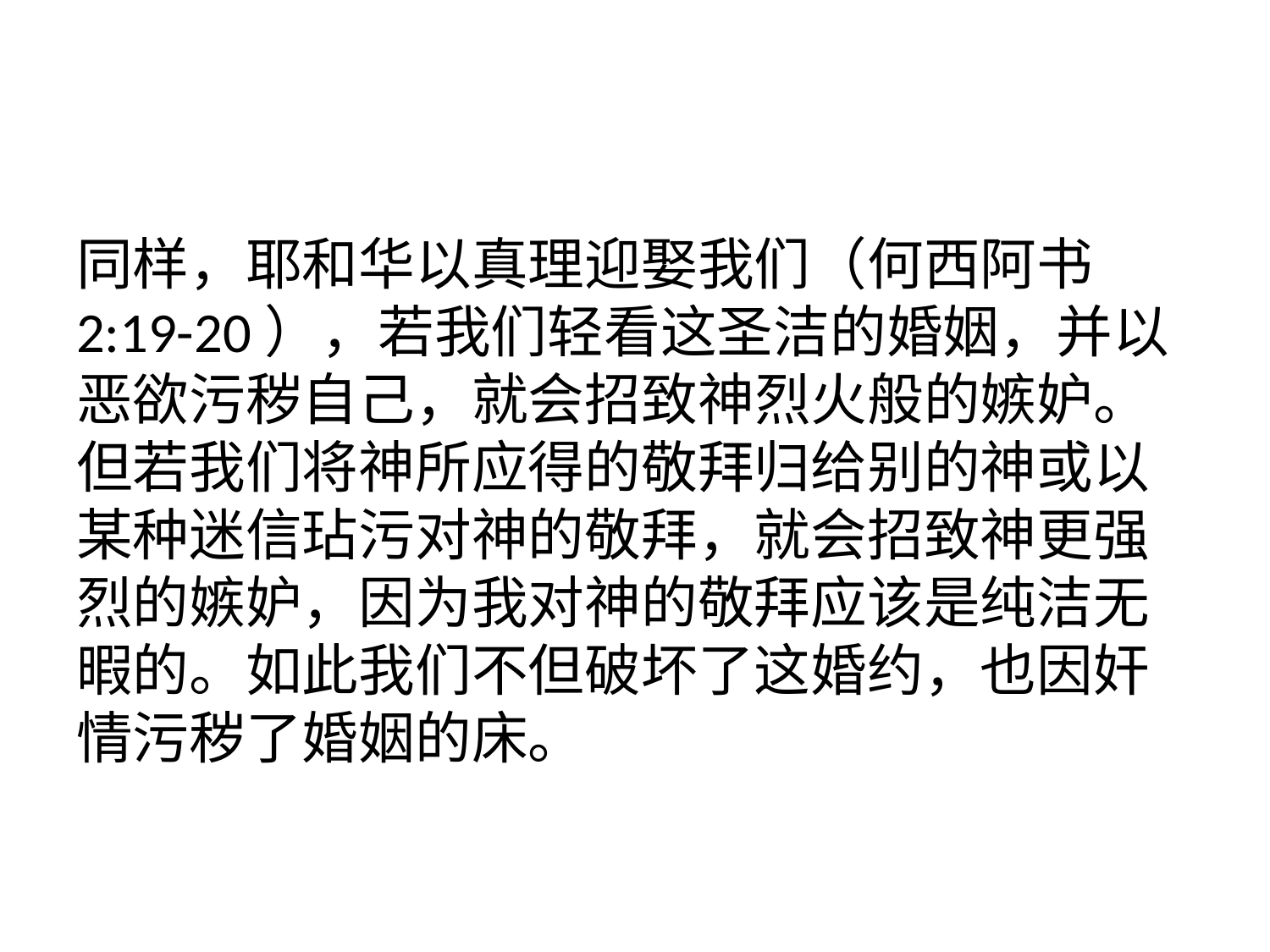

#
同样，耶和华以真理迎娶我们（何西阿书2:19-20），若我们轻看这圣洁的婚姻，并以恶欲污秽自己，就会招致神烈火般的嫉妒。但若我们将神所应得的敬拜归给别的神或以某种迷信玷污对神的敬拜，就会招致神更强烈的嫉妒，因为我对神的敬拜应该是纯洁无暇的。如此我们不但破坏了这婚约，也因奸情污秽了婚姻的床。